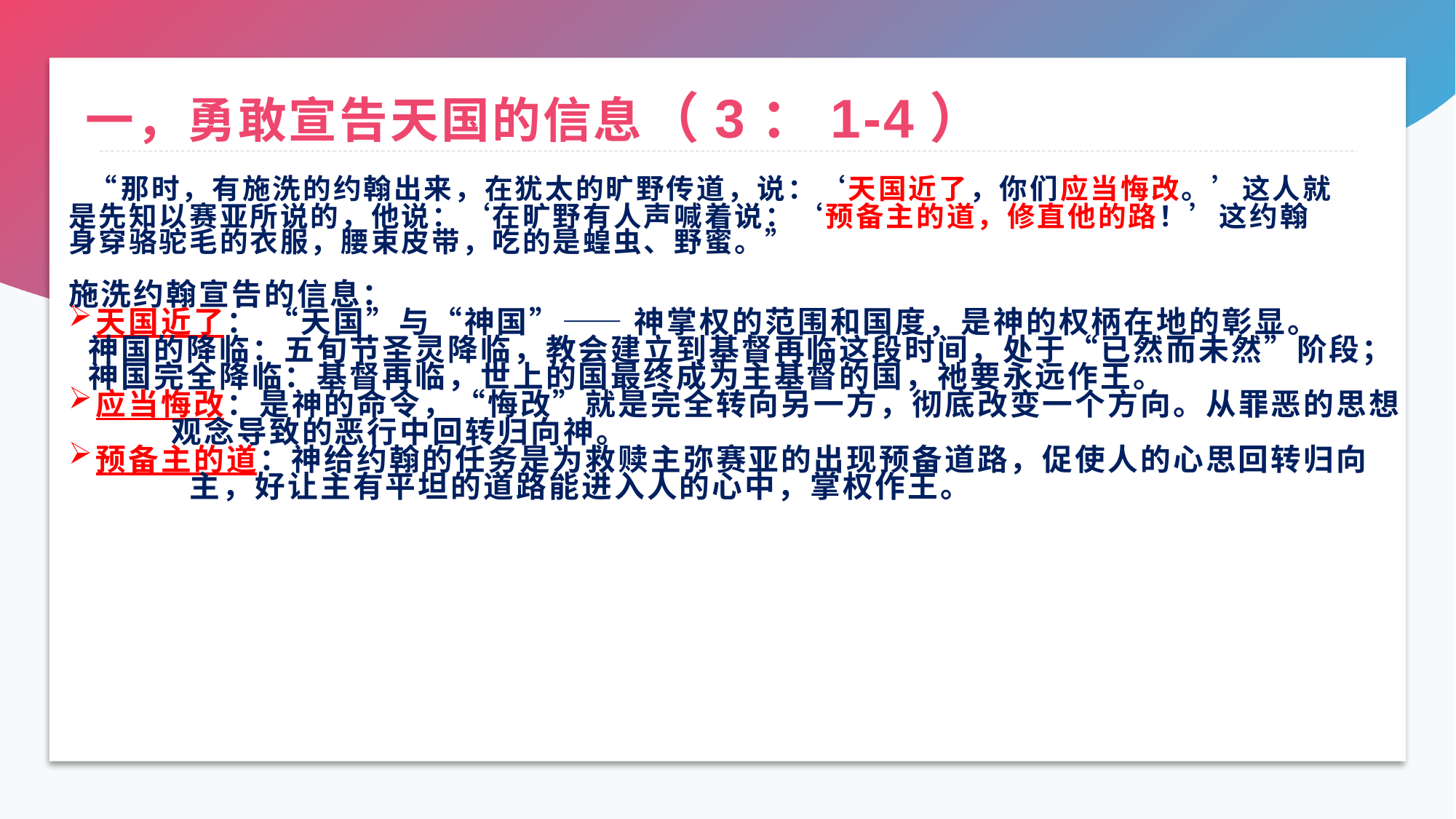

# 一，勇敢宣告天国的信息（3：1-4）

  “那时，有施洗的约翰出来，在犹太的旷野传道，说：‘天国近了，你们应当悔改。’这人就
是先知以赛亚所说的，他说：‘在旷野有人声喊着说：‘预备主的道，修直他的路！’这约翰
身穿骆驼毛的衣服，腰束皮带，吃的是蝗虫、野蜜。”

施洗约翰宣告的信息：
天国近了： “天国”与“神国”—— 神掌权的范围和国度，是神的权柄在地的彰显。
  神国的降临：五旬节圣灵降临，教会建立到基督再临这段时间，处于“已然而未然”阶段；
  神国完全降临：基督再临，世上的国最终成为主基督的国，祂要永远作王。
应当悔改：是神的命令，“悔改”就是完全转向另一方，彻底改变一个方向。从罪恶的思想
           观念导致的恶行中回转归向神。
预备主的道：神给约翰的任务是为救赎主弥赛亚的出现预备道路，促使人的心思回转归向
             主，好让主有平坦的道路能进入人的心中，掌权作王。